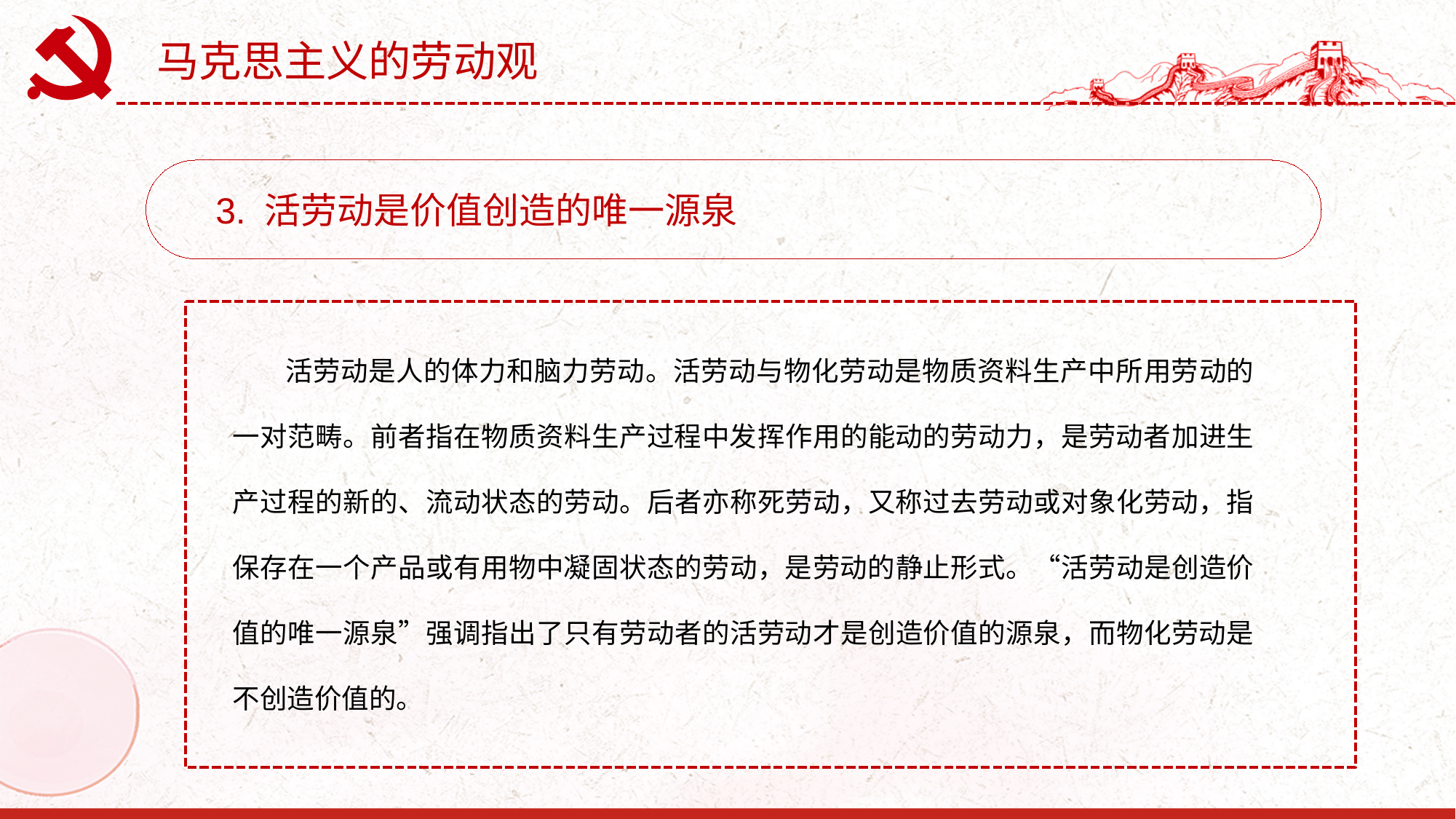

马克思主义的劳动观
    3. 活劳动是价值创造的唯一源泉

       活劳动是人的体力和脑力劳动。活劳动与物化劳动是物质资料生产中所用劳动的一对范畴。前者指在物质资料生产过程中发挥作用的能动的劳动力，是劳动者加进生产过程的新的、流动状态的劳动。后者亦称死劳动，又称过去劳动或对象化劳动，指保存在一个产品或有用物中凝固状态的劳动，是劳动的静止形式。“活劳动是创造价值的唯一源泉”强调指出了只有劳动者的活劳动才是创造价值的源泉，而物化劳动是不创造价值的。